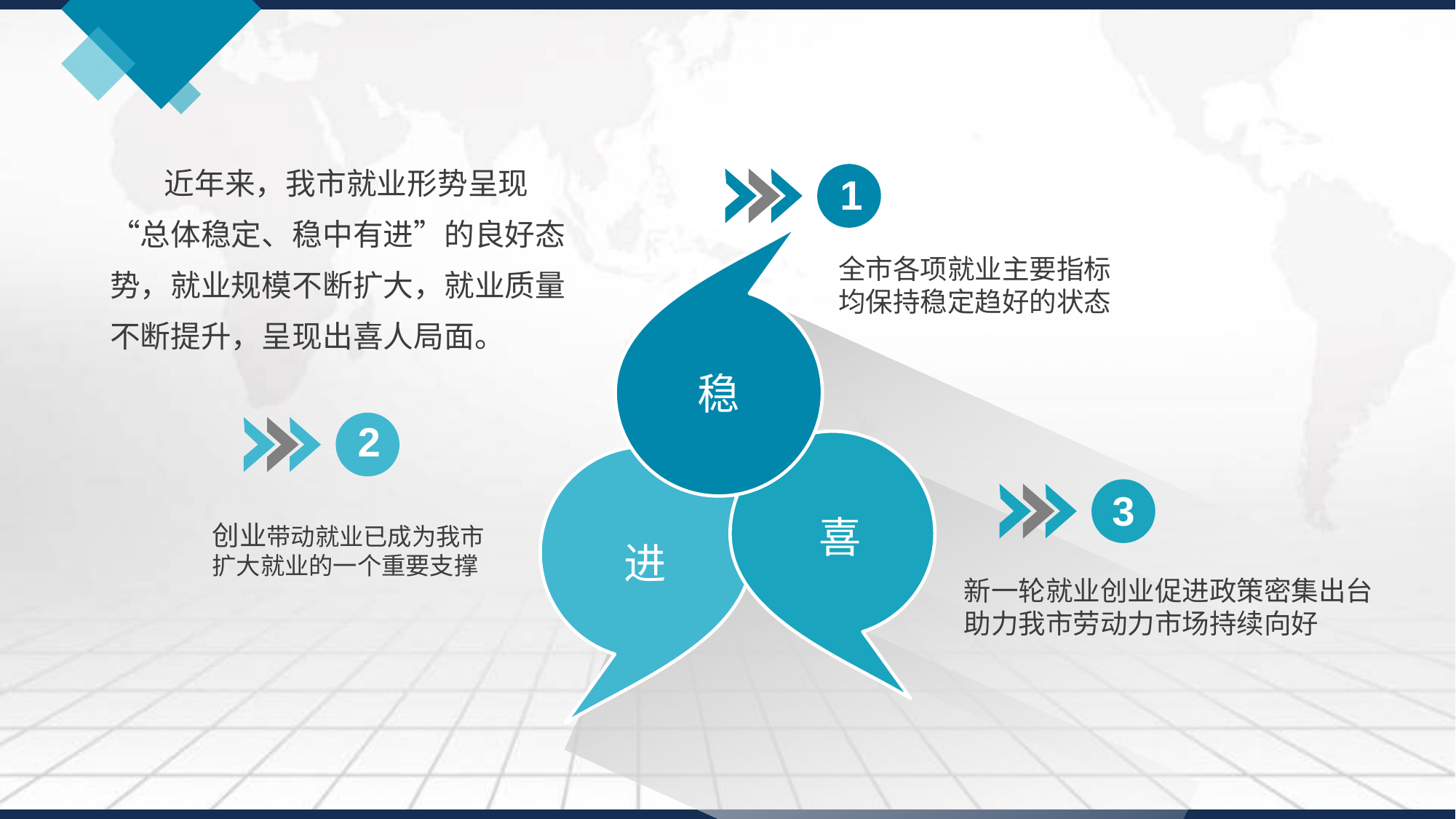

近年来，我市就业形势呈现“总体稳定、稳中有进”的良好态势，就业规模不断扩大，就业质量不断提升，呈现出喜人局面。
1

稳
全市各项就业主要指标
均保持稳定趋好的状态

2

喜

进

3

创业带动就业已成为我市
扩大就业的一个重要支撑

新一轮就业创业促进政策密集出台
助力我市劳动力市场持续向好